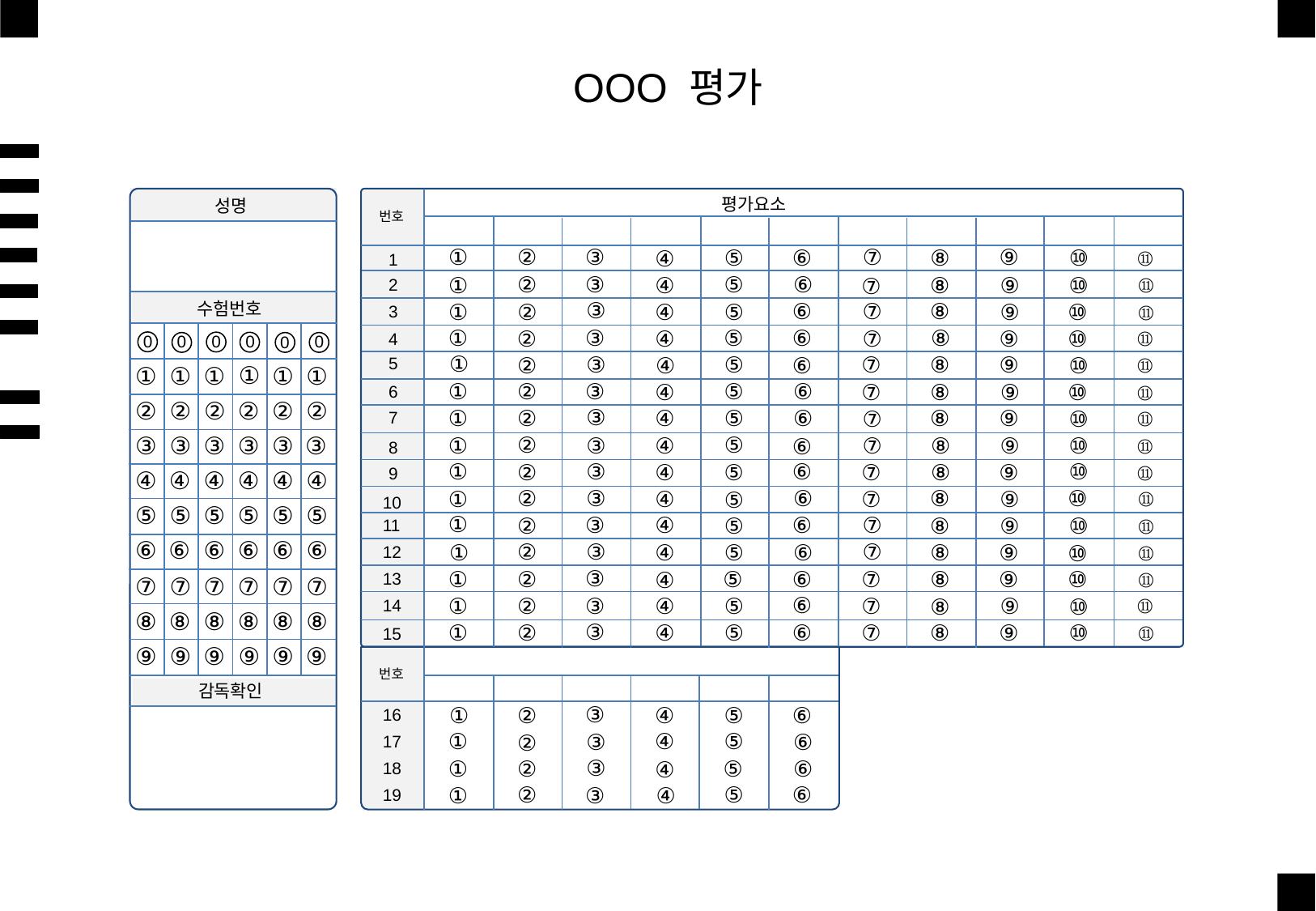

OOO 평가

평가요소

성명

번호

⑨
①
③
⑦
②
⑥
⑤
⑪
⑧
⑩
④
1

③
②
⑥
⑤
⑪
⑧
⑩
①
⑨
④
⑦
2

③
⑥
수험번호

⑧
⑦
②
⑪
⑤
⑩
①
⑨
④
3
①
③
⑥
⑤
⑧
⑪
⑩
②
⑨
④
⑦

4
0
0
0
0
0
0

①
⑤
⑪
⑨
⑧
⑦
③
②
⑥
⑩
④
5
①
①
①
①
①
①
③
①
②
⑥
⑤
⑧
⑩
⑪
⑦
⑨
④
6
②
②
②
②
②
②

③
⑤
⑥
①
⑪
⑨
④
⑧
②
⑩
⑦
7
③
③
③
③
③
③
②
⑤

⑩
⑧
⑪
⑨
③
①
④
⑦
⑥
8
⑥
⑩
①
③
②
⑤
⑧
⑪
⑨
④
⑦
9
④
④
④
④
④
④
③
②
⑥
⑧
⑪
⑩
⑦
⑨
④
①
⑤
10
⑤
⑤
⑤
⑤
⑤
⑤
①
⑥
④
⑦
③
②
⑤
⑨
⑪
⑩
⑧
11
⑥
⑥
⑥
⑥
⑥
⑥
⑦
③
②
⑧
⑪
⑨
①
④
⑥
⑤
⑩
12
③
②
⑤
⑥
⑪
⑩
⑧
⑨
①
⑦
④
13
⑦
⑦
⑦
⑦
⑦
⑦
⑥
⑪
⑤
④
⑨
①
③
②
⑦
⑧
⑩
14
⑧
⑧
⑧
⑧
⑧
⑧
③
⑦
⑥
⑤
⑪
②
⑩
①
⑧
⑨
④
15
⑨
⑨
⑨
⑨
⑨
⑨

번호
감독확인

③
②
⑥
①
⑤
④
16
④
⑤
①
③
⑥
②
17
③
⑤
⑥
①
②
④
18
②
⑥
⑤
④
①
③
19